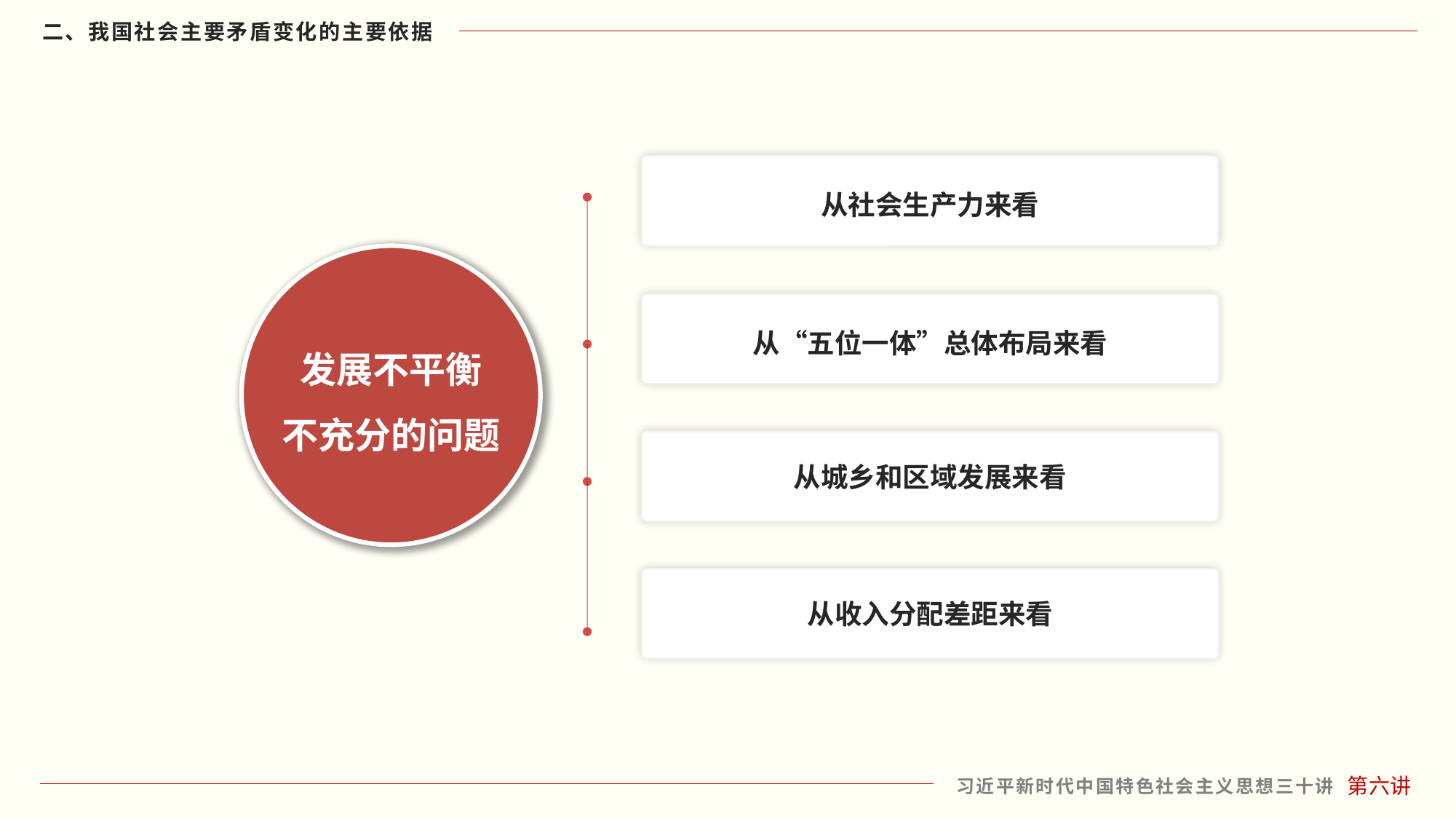

从社会生产力来看

发展不平衡
不充分的问题
从“五位一体”总体布局来看
从城乡和区域发展来看
从收入分配差距来看